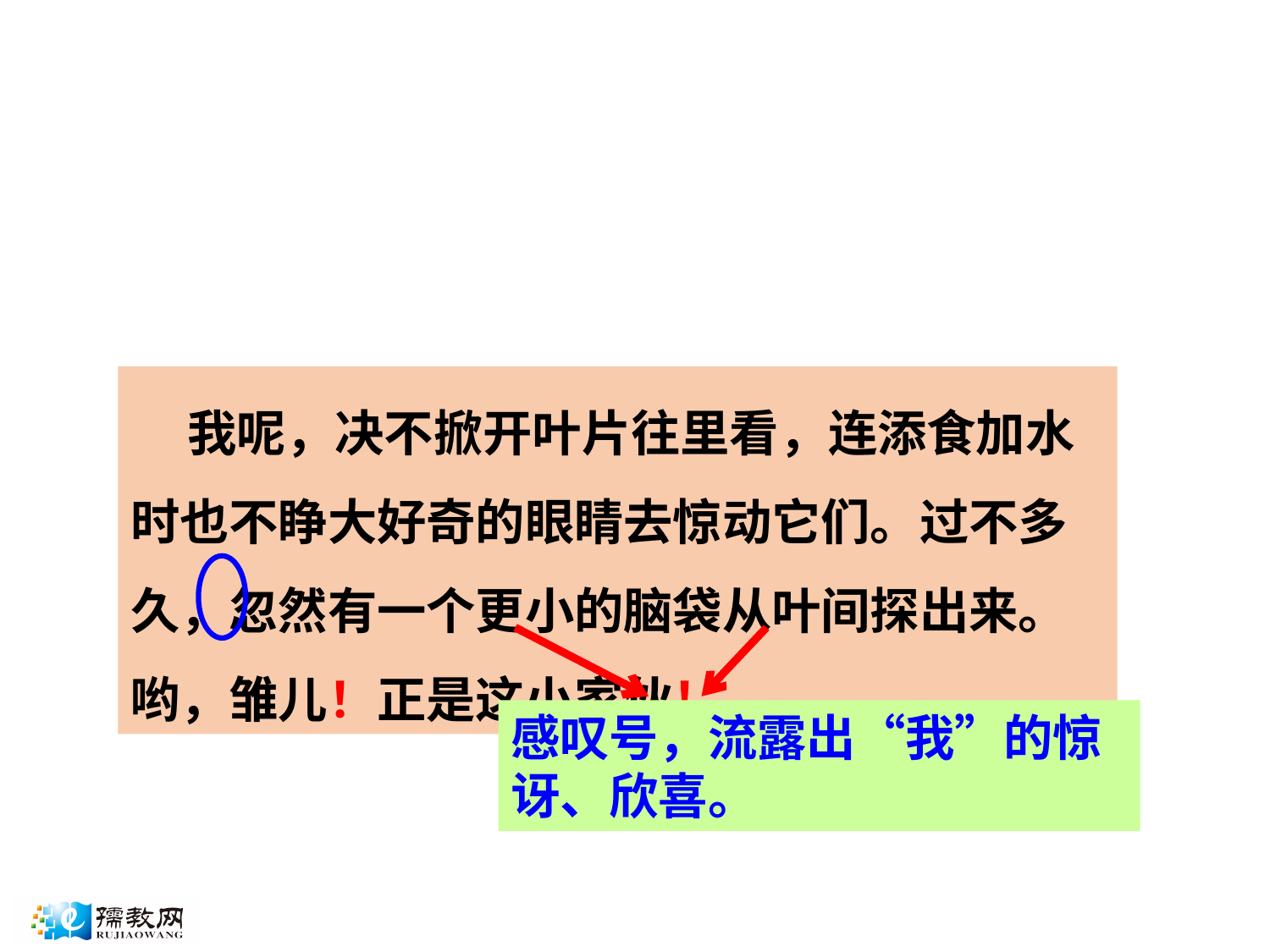

我呢，决不掀开叶片往里看，连添食加水时也不睁大好奇的眼睛去惊动它们。过不多久，忽然有一个更小的脑袋从叶间探出来。哟，雏儿！正是这小家伙！

感叹号，流露出“我”的惊讶、欣喜。